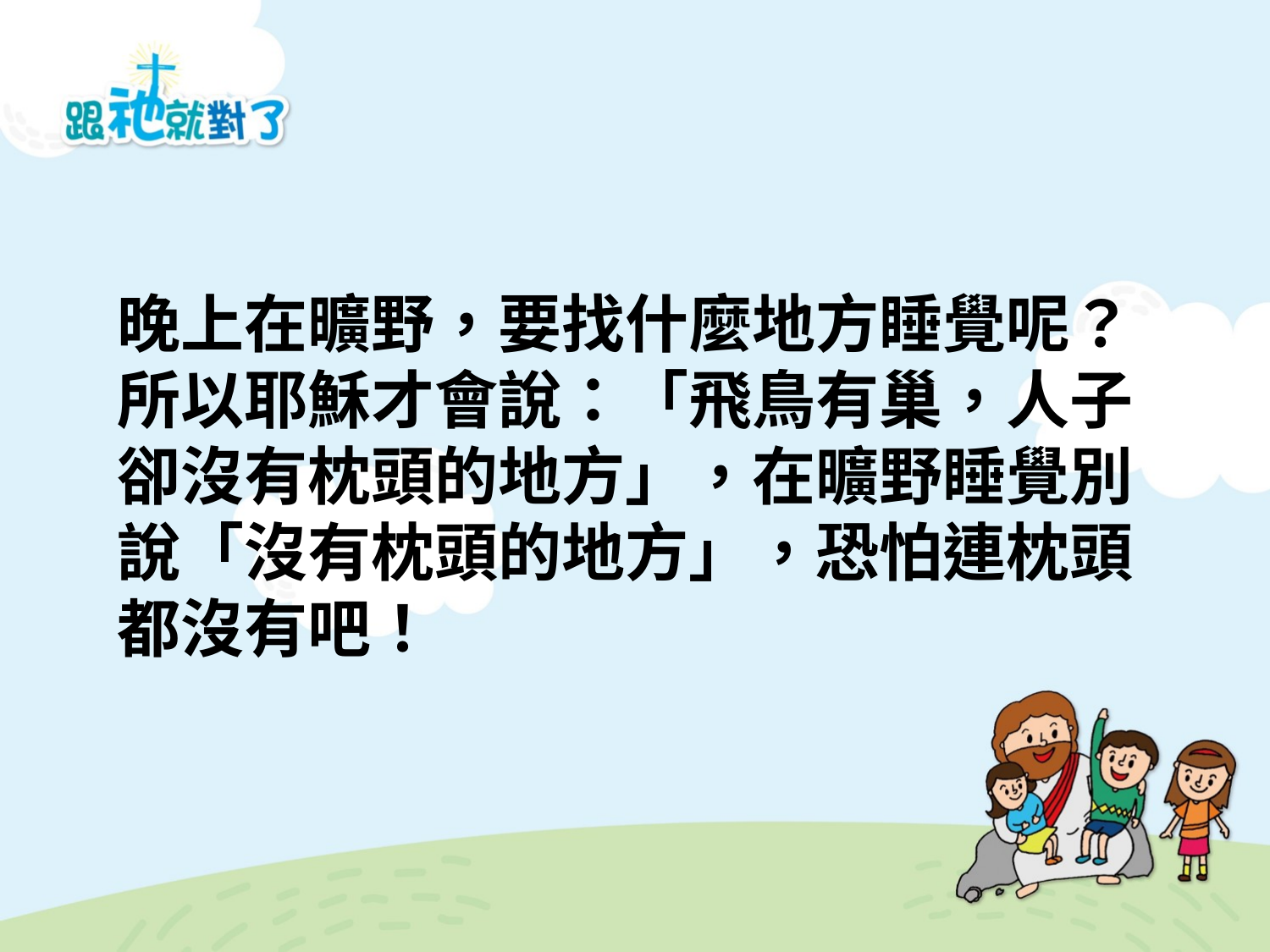

晚上在曠野，要找什麼地方睡覺呢？所以耶穌才會說：「飛鳥有巢，人子卻沒有枕頭的地方」，在曠野睡覺別說「沒有枕頭的地方」，恐怕連枕頭都沒有吧！